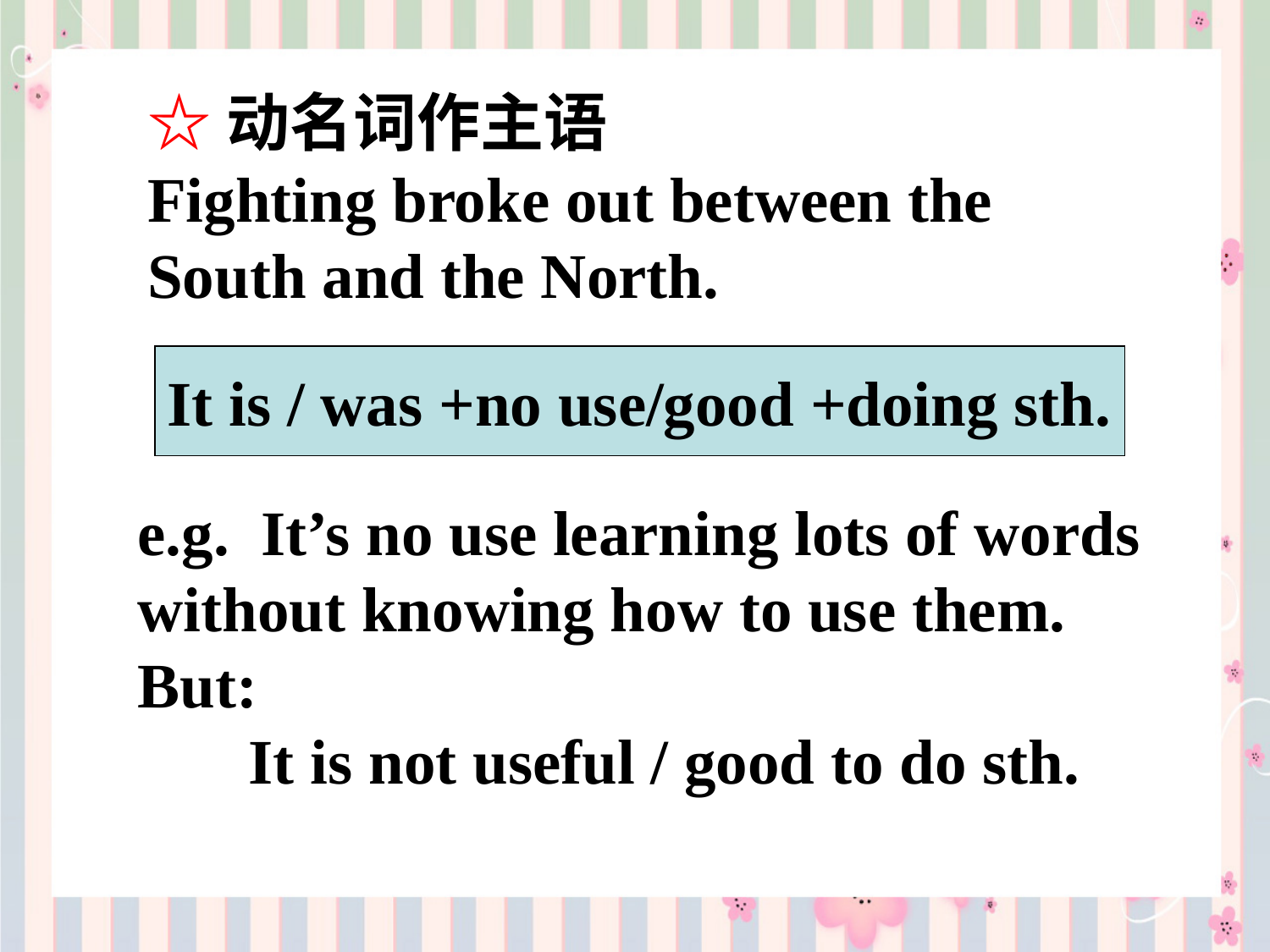

☆动名词作主语
Fighting broke out between the
South and the North.
It is / was +no use/good +doing sth.
e.g.  It’s no use learning lots of words without knowing how to use them.
But:
       It is not useful / good to do sth.